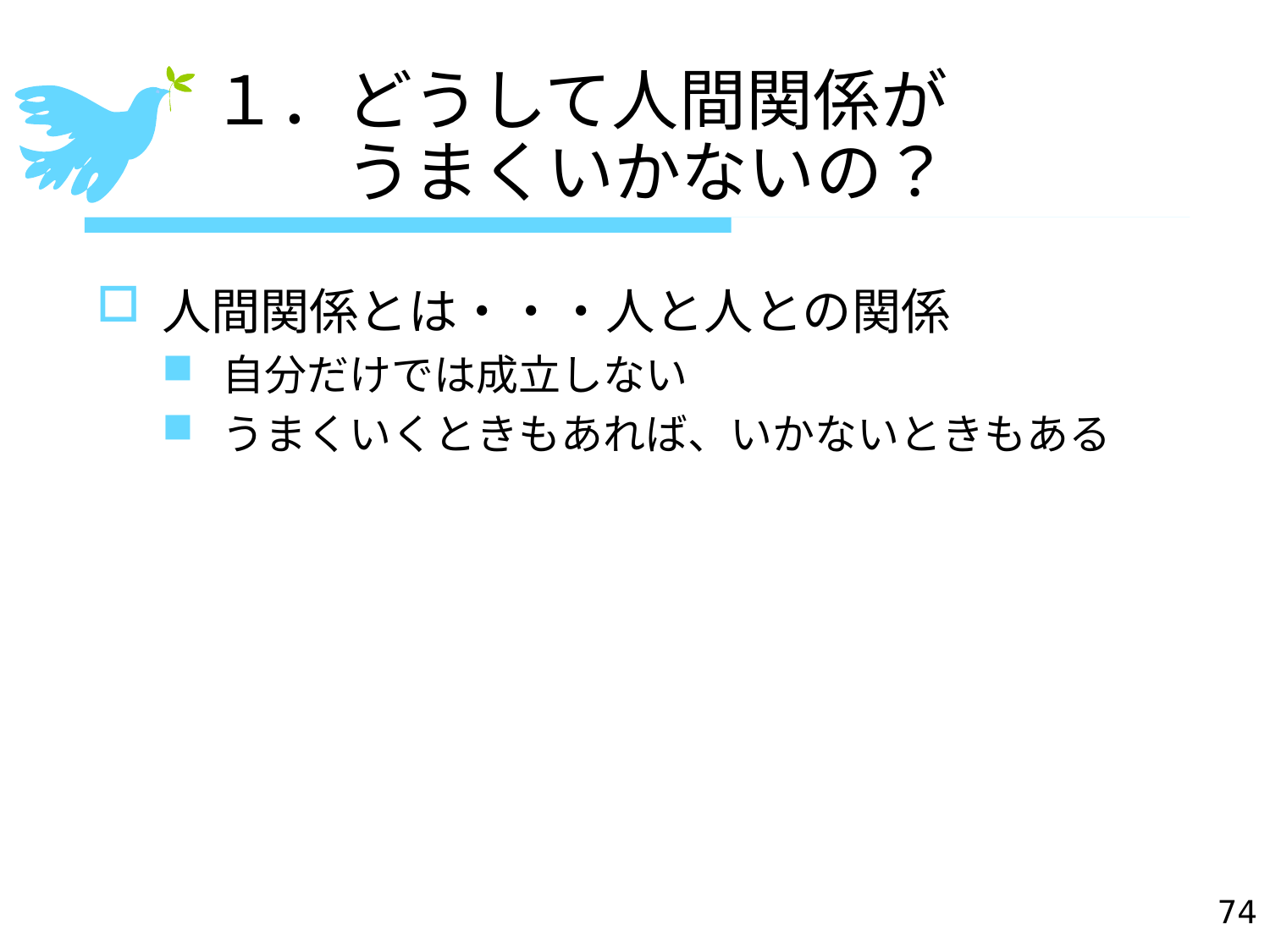

# １．どうして人間関係が 　　うまくいかないの？
人間関係とは・・・人と人との関係
自分だけでは成立しない
うまくいくときもあれば、いかないときもある

74